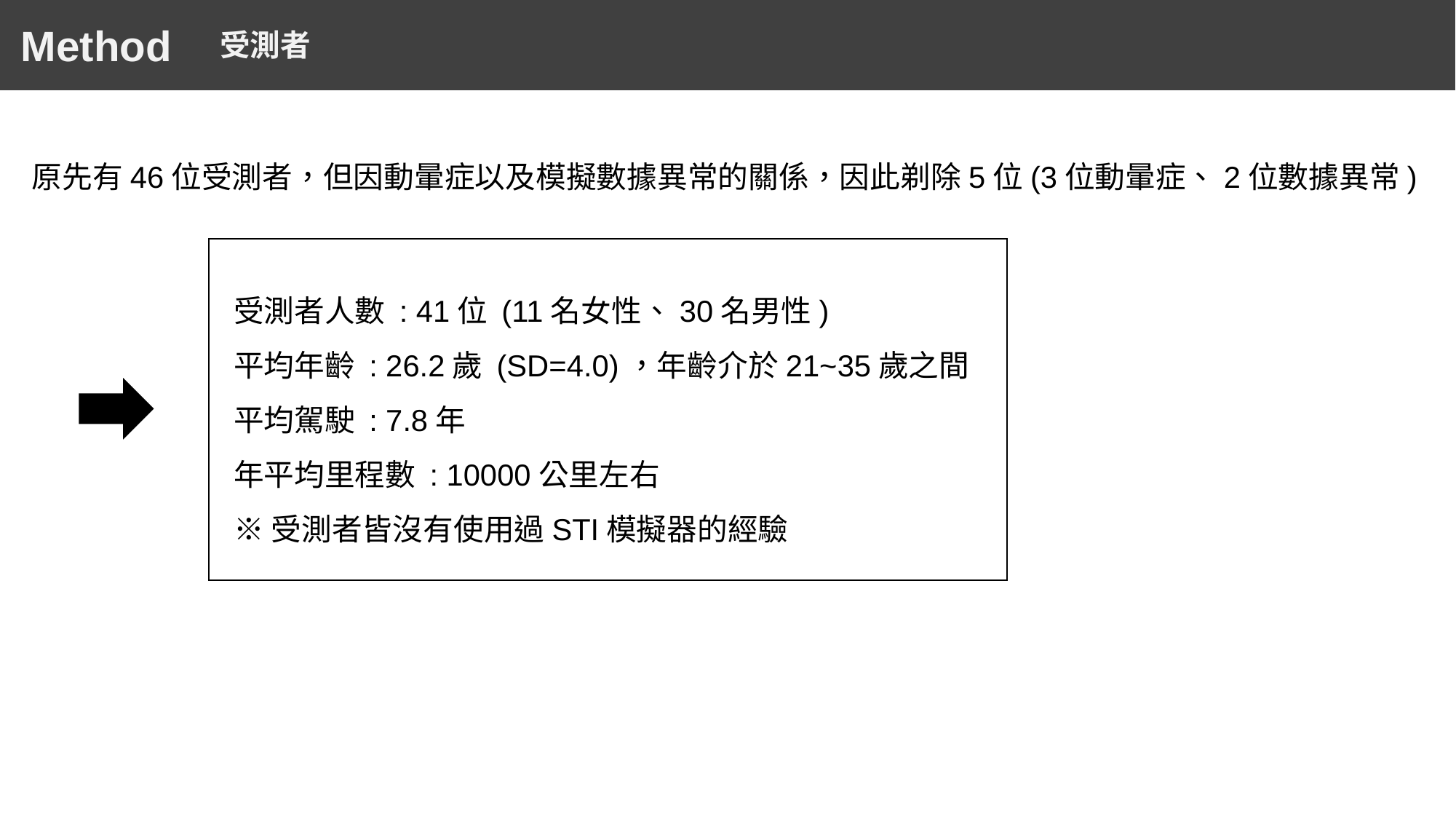

Method
受測者
原先有46位受測者，但因動暈症以及模擬數據異常的關係，因此剃除5位(3位動暈症、2位數據異常)

受測者人數 : 41位 (11名女性、30名男性)
平均年齡 : 26.2歲 (SD=4.0)，年齡介於21~35歲之間
平均駕駛 : 7.8年
年平均里程數 : 10000公里左右
※受測者皆沒有使用過STI模擬器的經驗